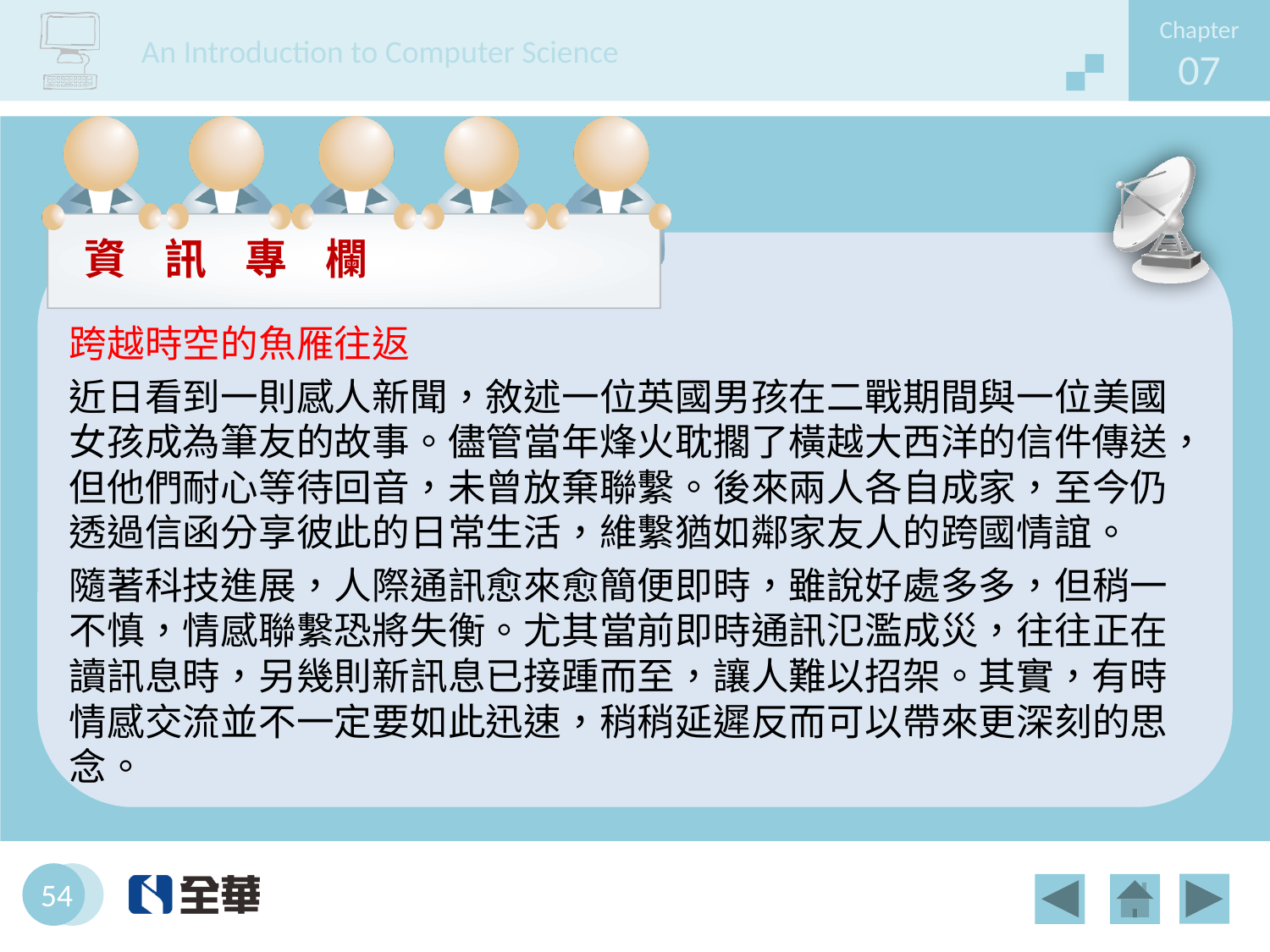

跨越時空的魚雁往返
近日看到一則感人新聞，敘述一位英國男孩在二戰期間與一位美國女孩成為筆友的故事。儘管當年烽火耽擱了橫越大西洋的信件傳送，但他們耐心等待回音，未曾放棄聯繫。後來兩人各自成家，至今仍透過信函分享彼此的日常生活，維繫猶如鄰家友人的跨國情誼。
隨著科技進展，人際通訊愈來愈簡便即時，雖說好處多多，但稍一不慎，情感聯繫恐將失衡。尤其當前即時通訊氾濫成災，往往正在讀訊息時，另幾則新訊息已接踵而至，讓人難以招架。其實，有時情感交流並不一定要如此迅速，稍稍延遲反而可以帶來更深刻的思念。